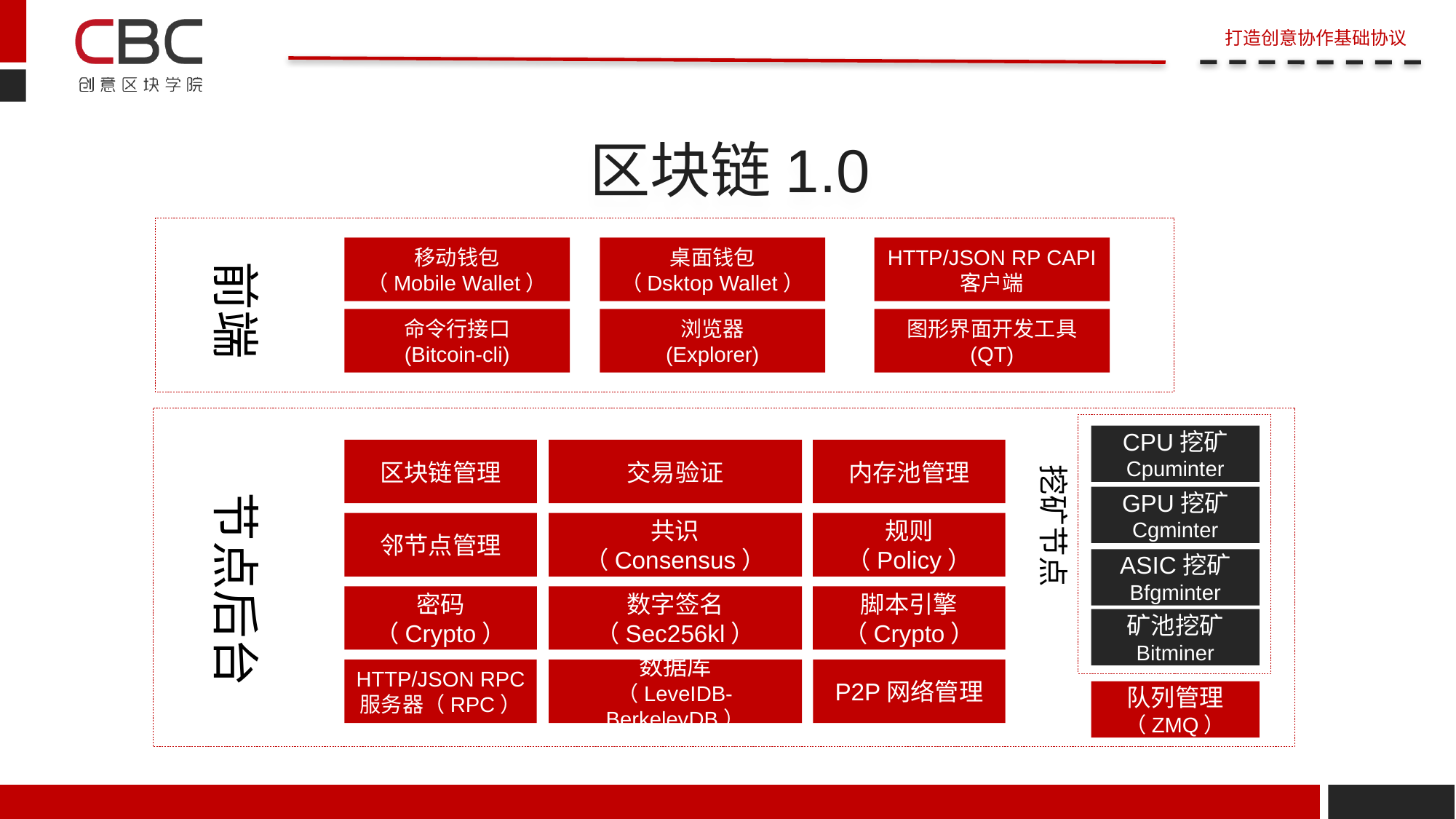

# 区块链1.0

移动钱包
（Mobile Wallet）
桌面钱包
（Dsktop Wallet）
HTTP/JSON RP CAPI
客户端
前端
命令行接口
(Bitcoin-cli)
浏览器
(Explorer)
图形界面开发工具
(QT)

CPU挖矿
Cpuminter
区块链管理
交易验证
内存池管理
挖矿节点
节点后台
GPU挖矿
Cgminter
邻节点管理
共识
（Consensus）
规则
（Policy）
ASIC挖矿
Bfgminter
密码
（Crypto）
数字签名
（Sec256kl）
脚本引擎
（Crypto）
矿池挖矿
Bitminer
HTTP/JSON RPC
服务器（RPC）
数据库
（LeveIDB-BerkeleyDB）
P2P网络管理
队列管理
（ZMQ）
7